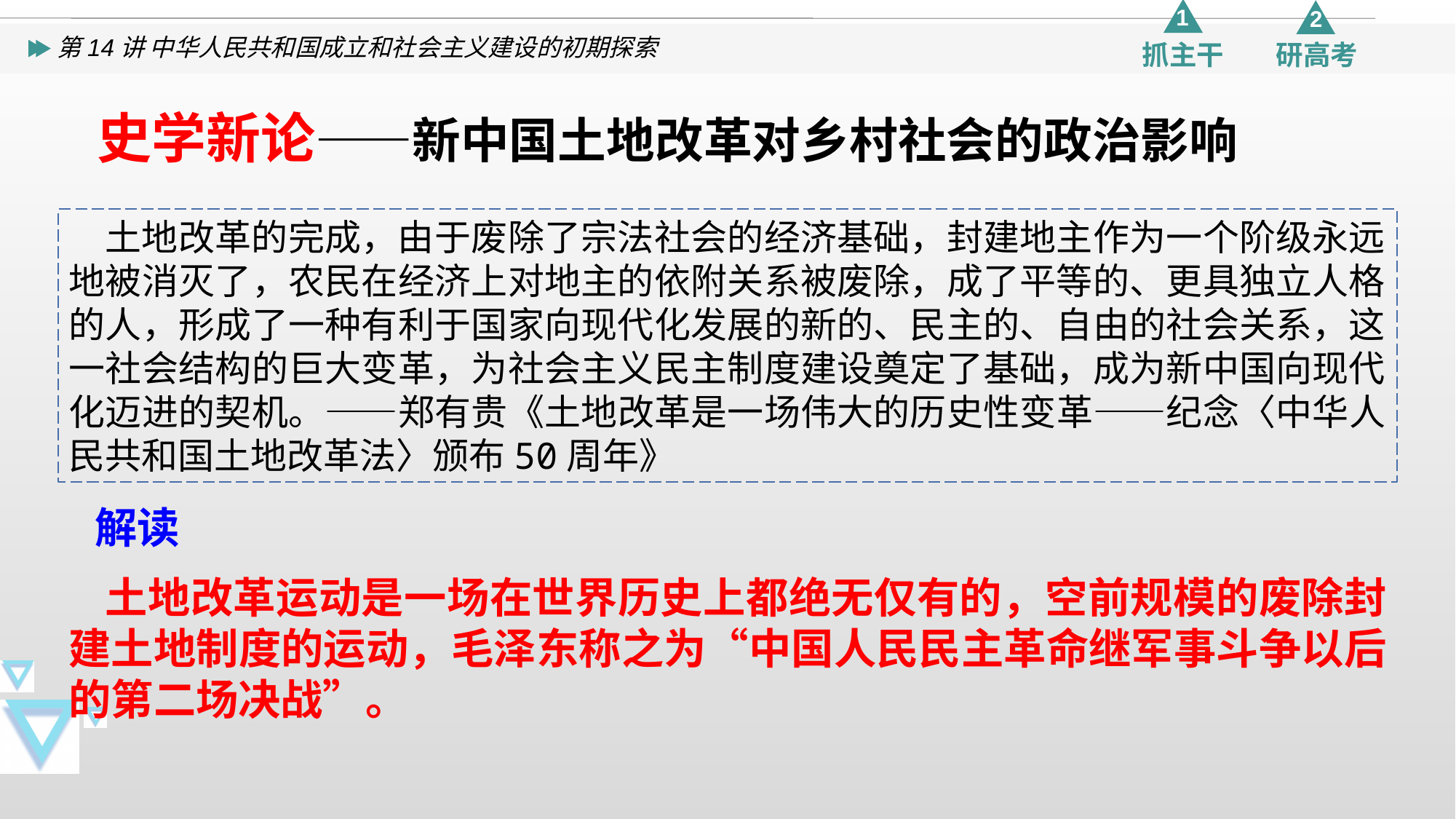

史学新论——新中国土地改革对乡村社会的政治影响
土地改革的完成，由于废除了宗法社会的经济基础，封建地主作为一个阶级永远地被消灭了，农民在经济上对地主的依附关系被废除，成了平等的、更具独立人格的人，形成了一种有利于国家向现代化发展的新的、民主的、自由的社会关系，这一社会结构的巨大变革，为社会主义民主制度建设奠定了基础，成为新中国向现代化迈进的契机。——郑有贵《土地改革是一场伟大的历史性变革——纪念〈中华人民共和国土地改革法〉颁布50周年》
解读
土地改革运动是一场在世界历史上都绝无仅有的，空前规模的废除封建土地制度的运动，毛泽东称之为“中国人民民主革命继军事斗争以后的第二场决战”。